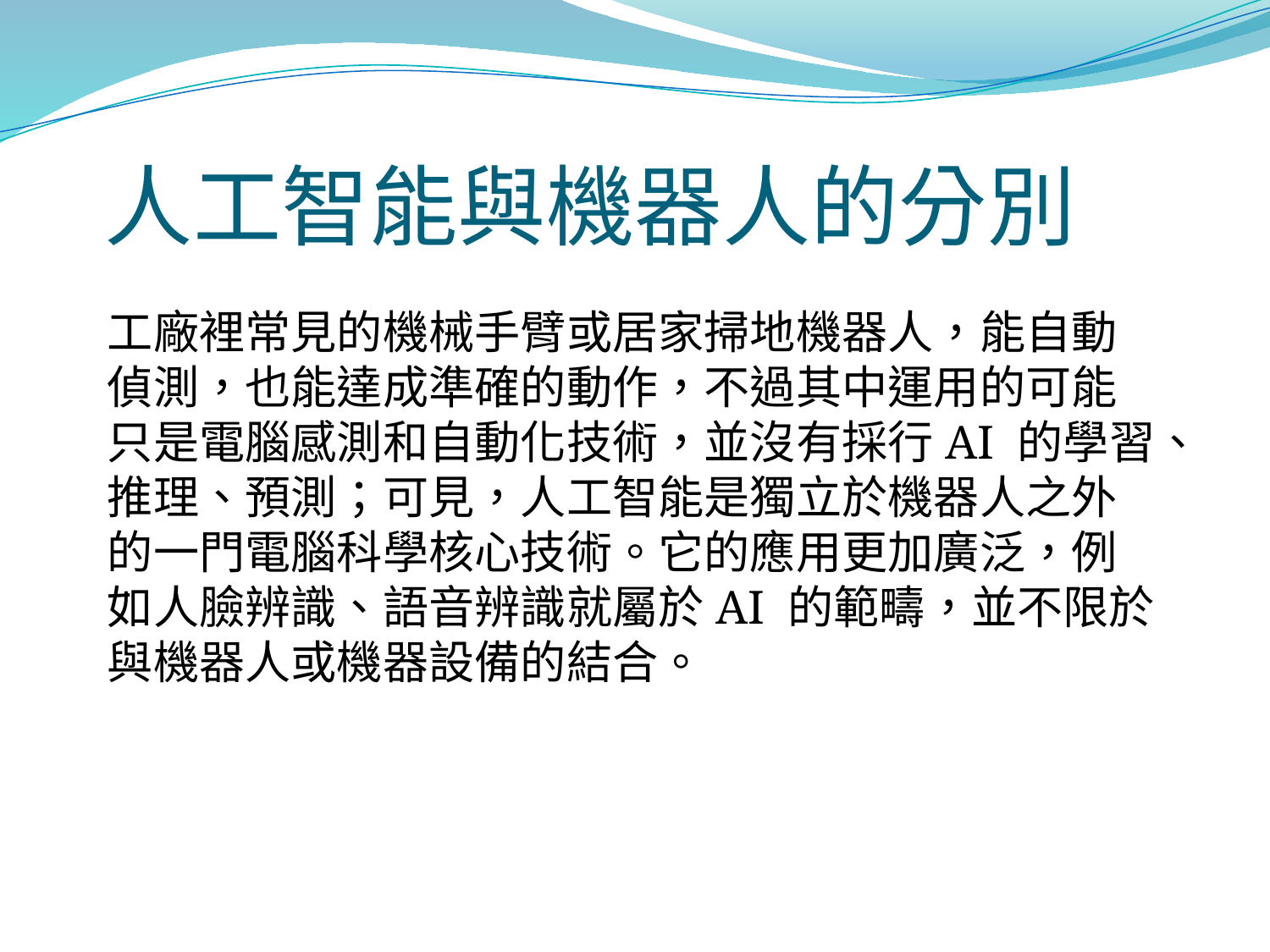

# 人工智能與機器人的分別
工廠裡常見的機械手臂或居家掃地機器人，能自動偵測，也能達成準確的動作，不過其中運用的可能只是電腦感測和自動化技術，並沒有採行AI 的學習、推理、預測；可見，人工智能是獨立於機器人之外的一門電腦科學核心技術。它的應用更加廣泛，例如人臉辨識、語音辨識就屬於AI 的範疇，並不限於與機器人或機器設備的結合。